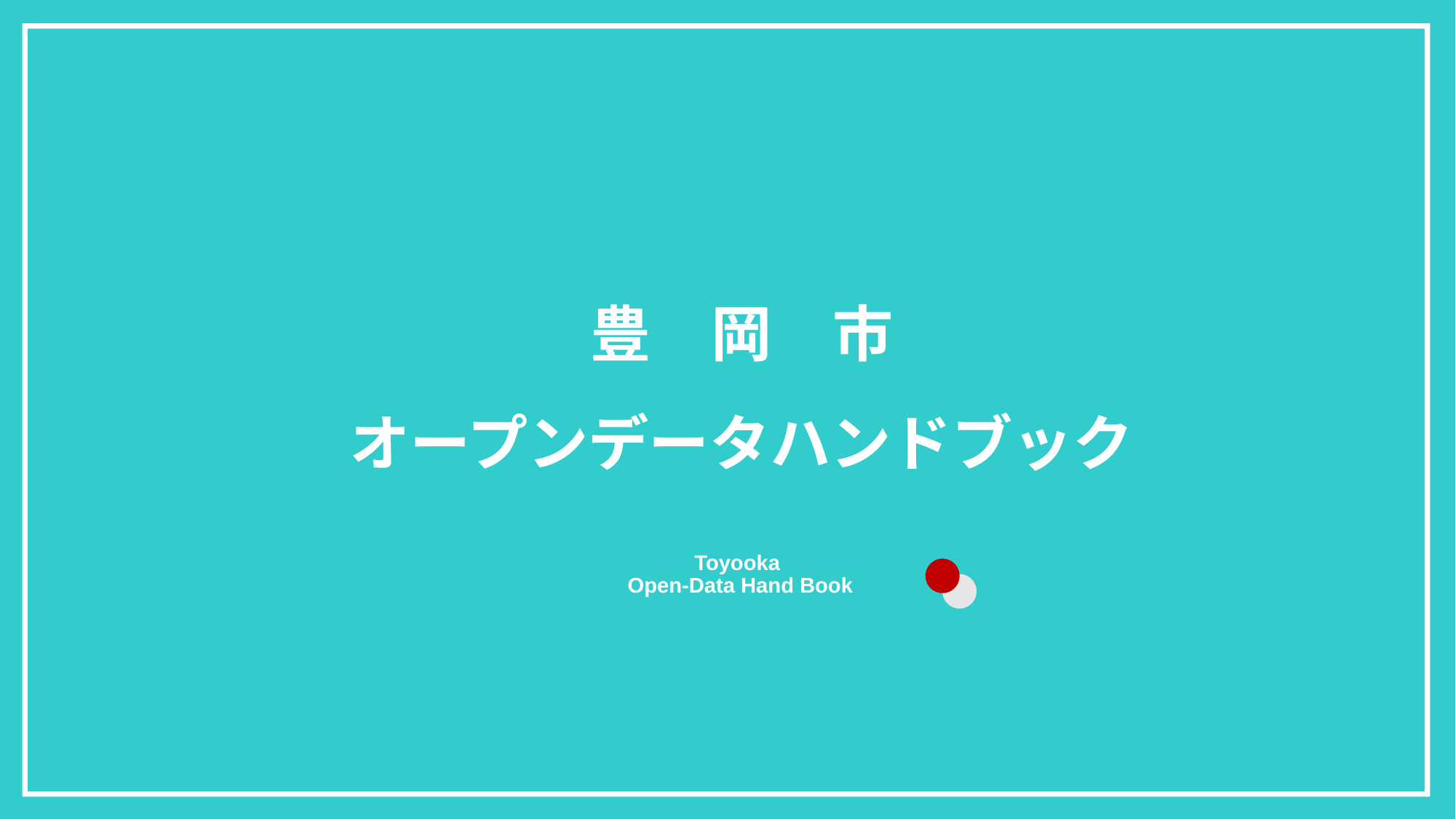

# 豊　岡　市 オープンデータハンドブック
Toyooka
Open-Data Hand Book